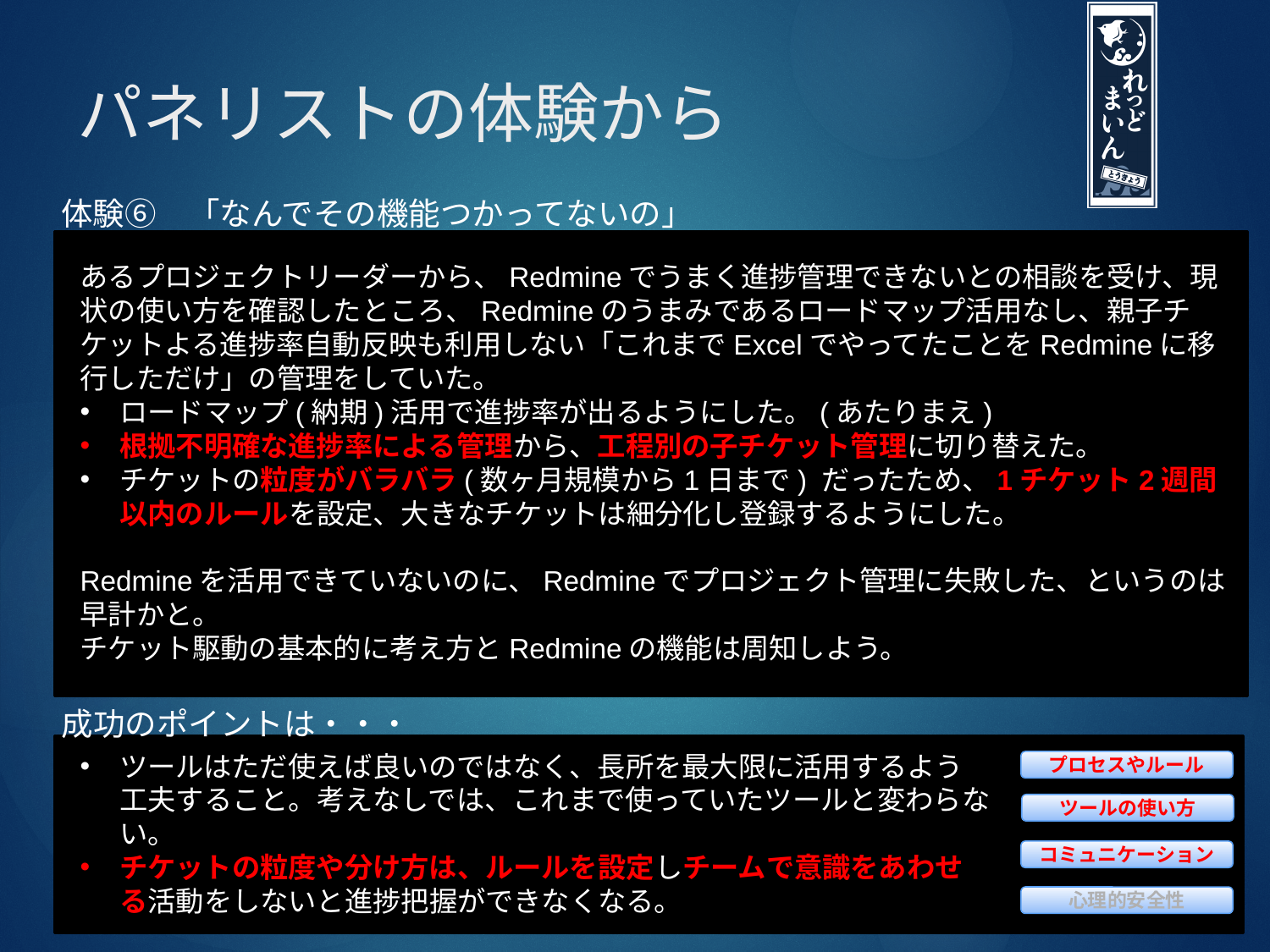

# パネリストの体験から
体験⑥　「なんでその機能つかってないの」

あるプロジェクトリーダーから、Redmineでうまく進捗管理できないとの相談を受け、現状の使い方を確認したところ、Redmineのうまみであるロードマップ活用なし、親子チケットよる進捗率自動反映も利用しない「これまでExcelでやってたことをRedmineに移行しただけ」の管理をしていた。
ロードマップ(納期)活用で進捗率が出るようにした。(あたりまえ)
根拠不明確な進捗率による管理から、工程別の子チケット管理に切り替えた。
チケットの粒度がバラバラ(数ヶ月規模から1日まで) だったため、1チケット2週間以内のルールを設定、大きなチケットは細分化し登録するようにした。

Redmineを活用できていないのに、Redmineでプロジェクト管理に失敗した、というのは早計かと。
チケット駆動の基本的に考え方とRedmineの機能は周知しよう。
成功のポイントは・・・

ツールはただ使えば良いのではなく、長所を最大限に活用するよう工夫すること。考えなしでは、これまで使っていたツールと変わらない。
チケットの粒度や分け方は、ルールを設定しチームで意識をあわせる活動をしないと進捗把握ができなくなる。
プロセスやルール
ツールの使い方
コミュニケーション
心理的安全性